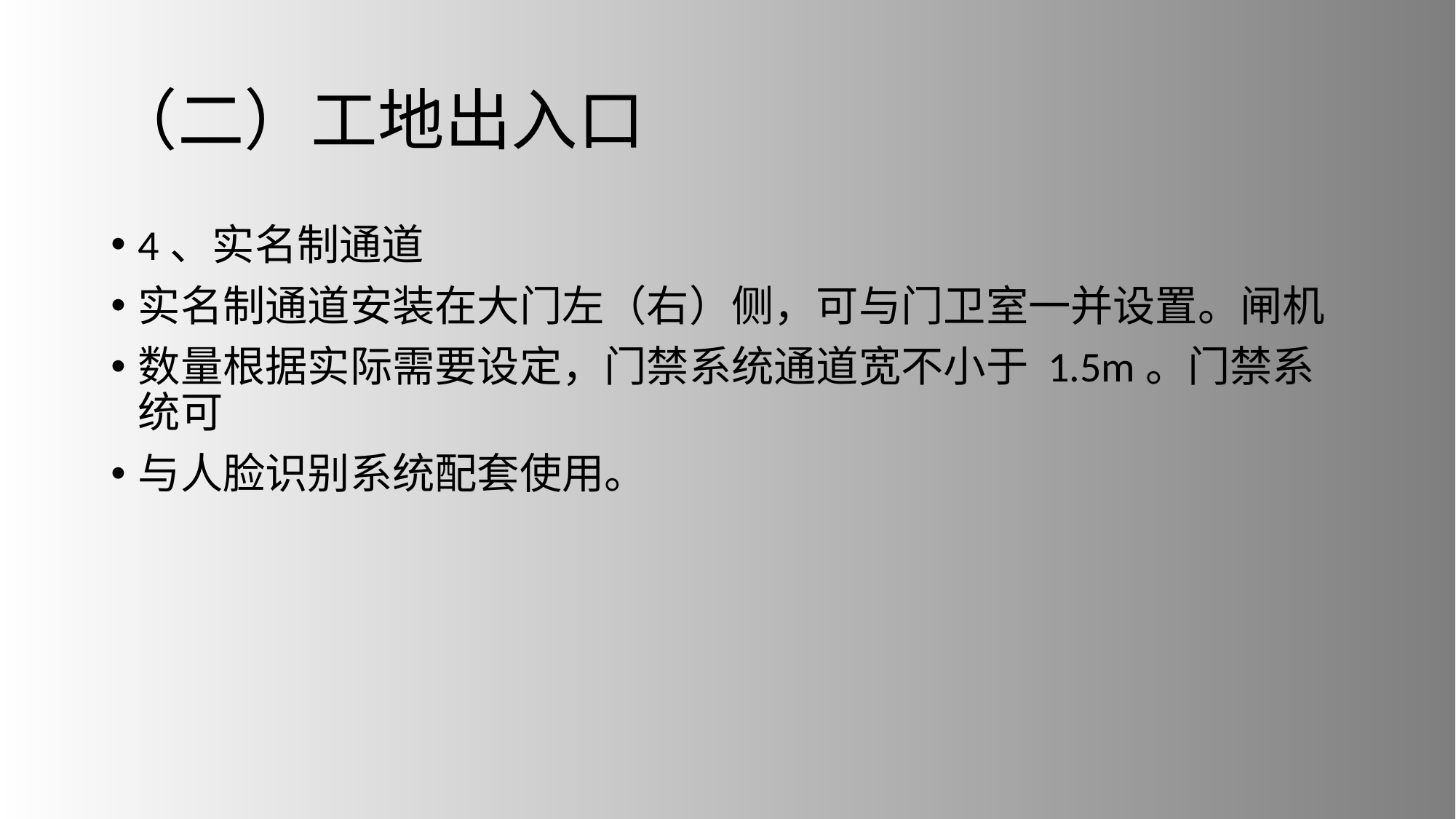

# （二）工地出入口
4、实名制通道
实名制通道安装在大门左（右）侧，可与门卫室一并设置。闸机
数量根据实际需要设定，门禁系统通道宽不小于 1.5m。门禁系统可
与人脸识别系统配套使用。